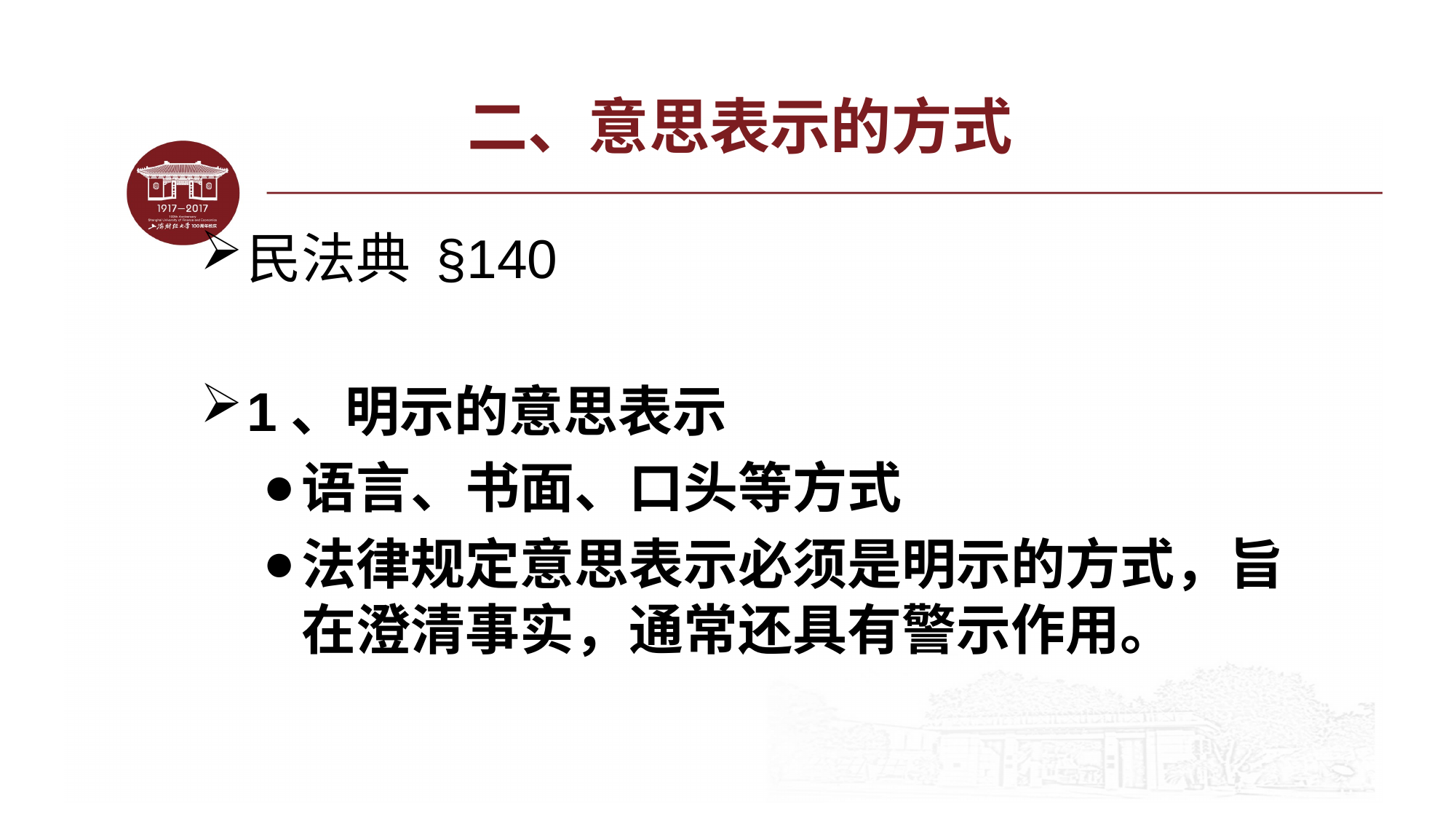

# 二、意思表示的方式
民法典 §140

1、明示的意思表示
语言、书面、口头等方式
法律规定意思表示必须是明示的方式，旨在澄清事实，通常还具有警示作用。